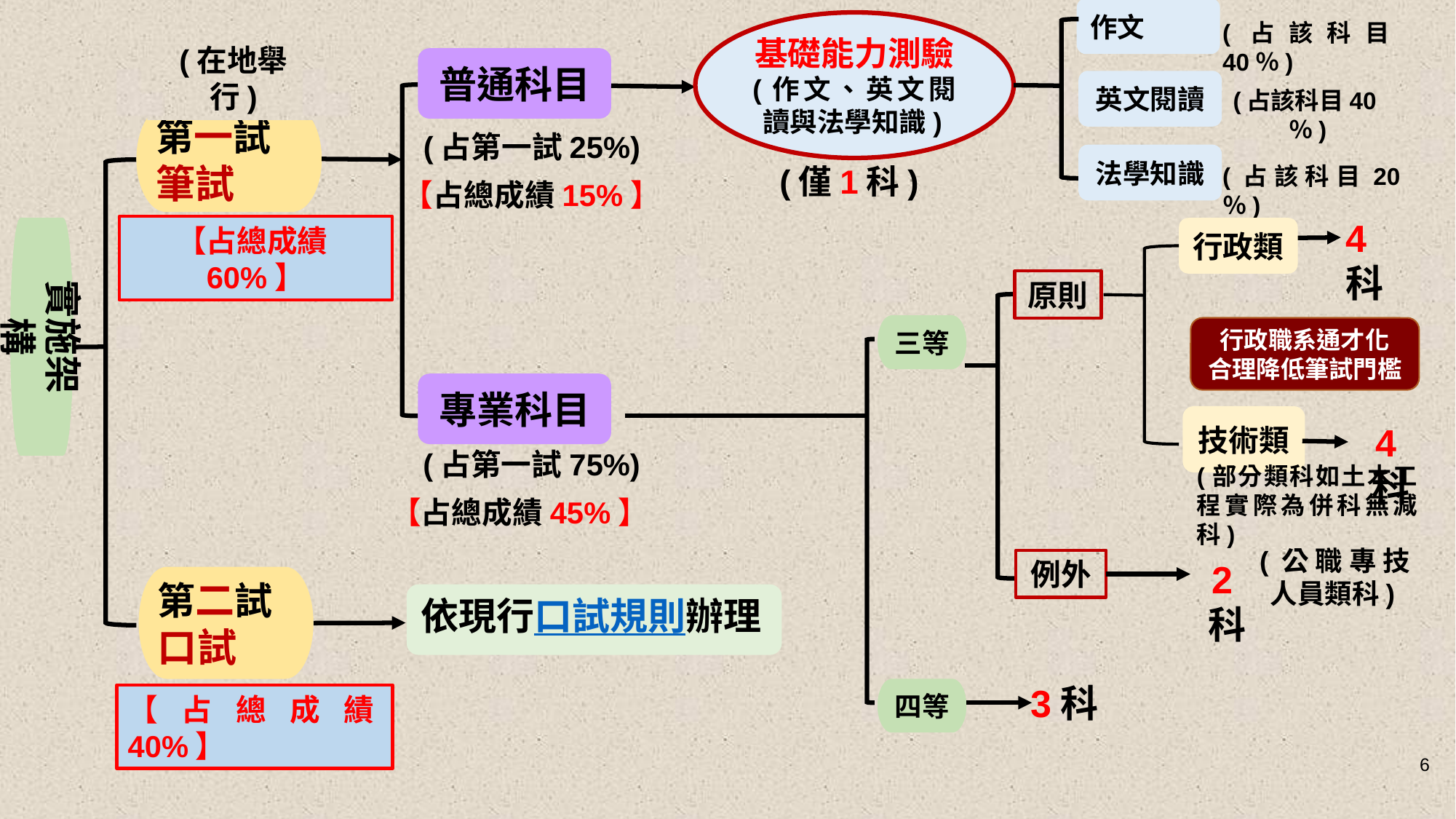

作文
(占該科目40％)
基礎能力測驗
(作文、英文閱讀與法學知識)

普通科目
英文閱讀
(占該科目40％)

第一試筆試
(占第一試25%)
法學知識
(占該科目20％)
(僅1科)

【占總成績15%】
4科
【占總成績60%】
行政類

原則

專業科目
4科
(占第一試75%)
【占總成績45%】
(公職專技人員類科)
2科
例外
第二試口試
依現行口試規則辦理
3科
【占總成績40%】
三等
四等
實施架構
(在地舉行)
行政職系通才化
合理降低筆試門檻
技術類
(部分類科如土木工程實際為併科無減科)
6